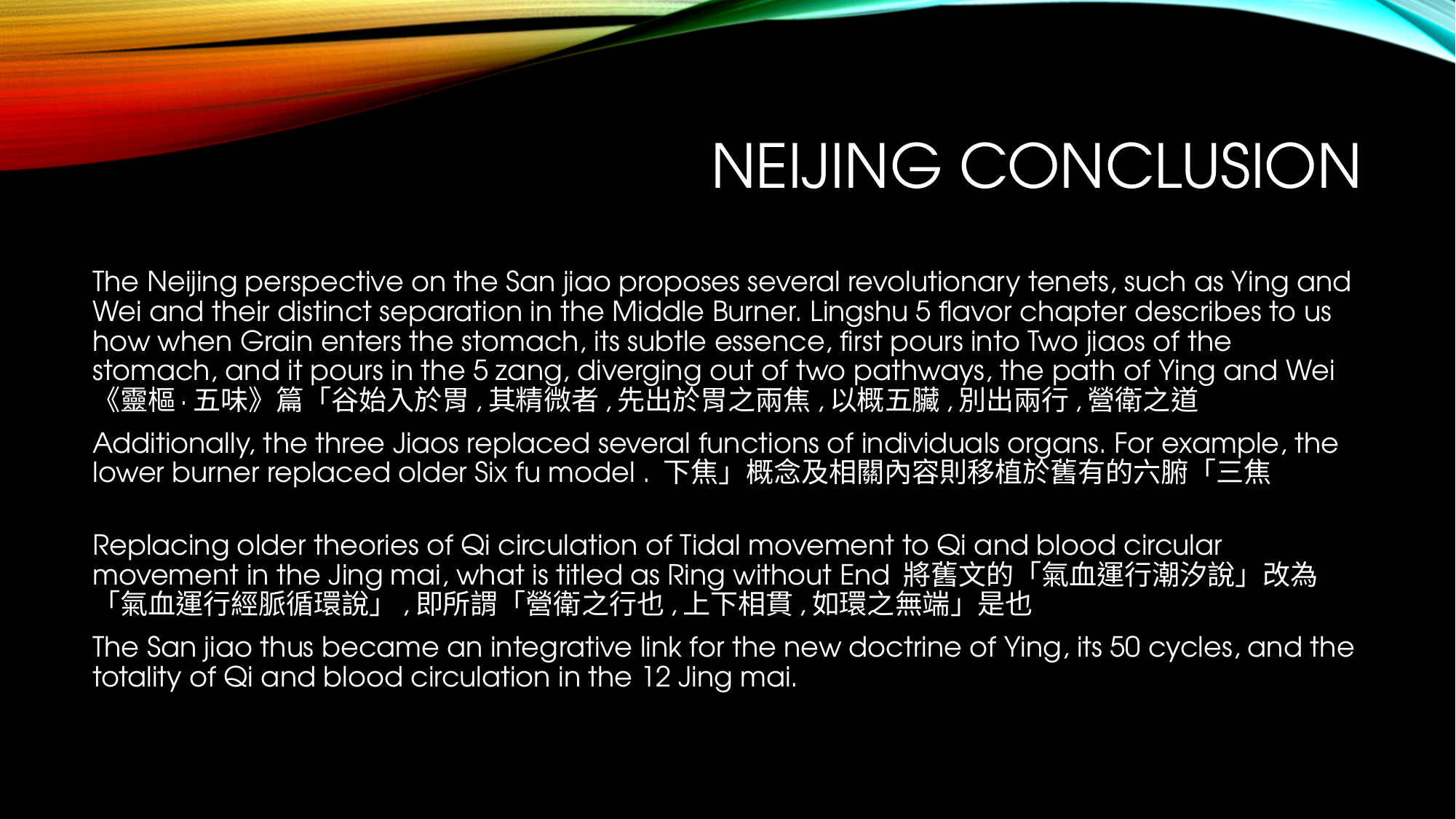

# Neijing conclusion
The Neijing perspective on the San jiao proposes several revolutionary tenets, such as Ying and Wei and their distinct separation in the Middle Burner. Lingshu 5 flavor chapter describes to us how when Grain enters the stomach, its subtle essence, first pours into Two jiaos of the stomach, and it pours in the 5 zang, diverging out of two pathways, the path of Ying and Wei   《靈樞·五味》篇「谷始入於胃,其精微者,先出於胃之兩焦,以概五臟,別出兩行,營衛之道
Additionally, the three Jiaos replaced several functions of individuals organs. For example, the lower burner replaced older Six fu model . 下焦」概念及相關內容則移植於舊有的六腑「三焦
Replacing older theories of Qi circulation of Tidal movement to Qi and blood circular movement in the Jing mai, what is titled as Ring without End 將舊文的「氣血運行潮汐說」改為「氣血運行經脈循環說」,即所謂「營衛之行也,上下相貫,如環之無端」是也
The San jiao thus became an integrative link for the new doctrine of Ying, its 50 cycles, and the totality of Qi and blood circulation in the 12 Jing mai.